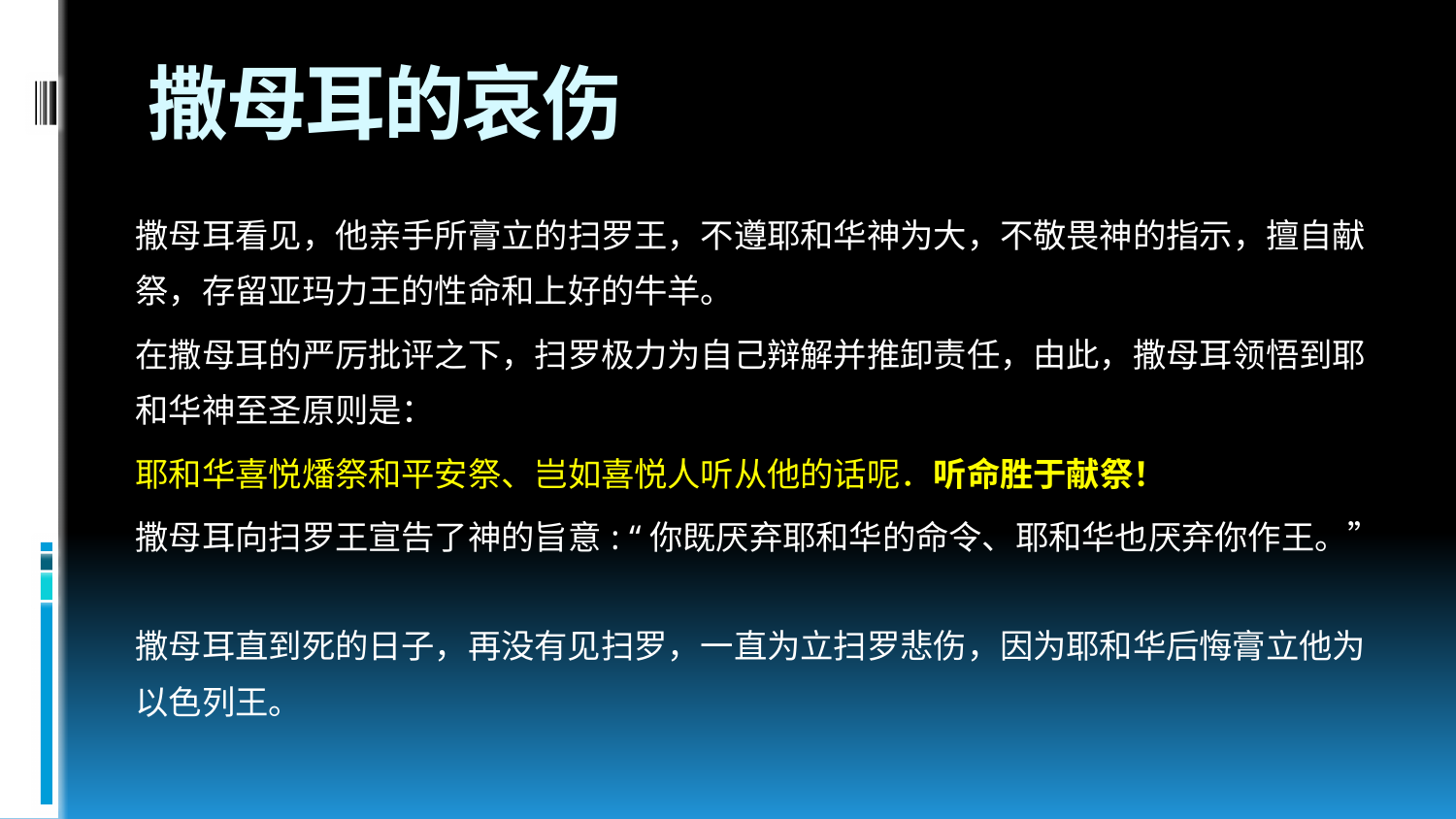

# 撒母耳的哀伤
撒母耳看见，他亲手所膏立的扫罗王，不遵耶和华神为大，不敬畏神的指示，擅自献祭，存留亚玛力王的性命和上好的牛羊。
在撒母耳的严厉批评之下，扫罗极力为自己辩解并推卸责任，由此，撒母耳领悟到耶和华神至圣原则是：
耶和华喜悦燔祭和平安祭、岂如喜悦人听从他的话呢．听命胜于献祭！
撒母耳向扫罗王宣告了神的旨意:“你既厌弃耶和华的命令、耶和华也厌弃你作王。”

撒母耳直到死的日子，再没有见扫罗，一直为立扫罗悲伤，因为耶和华后悔膏立他为以色列王。